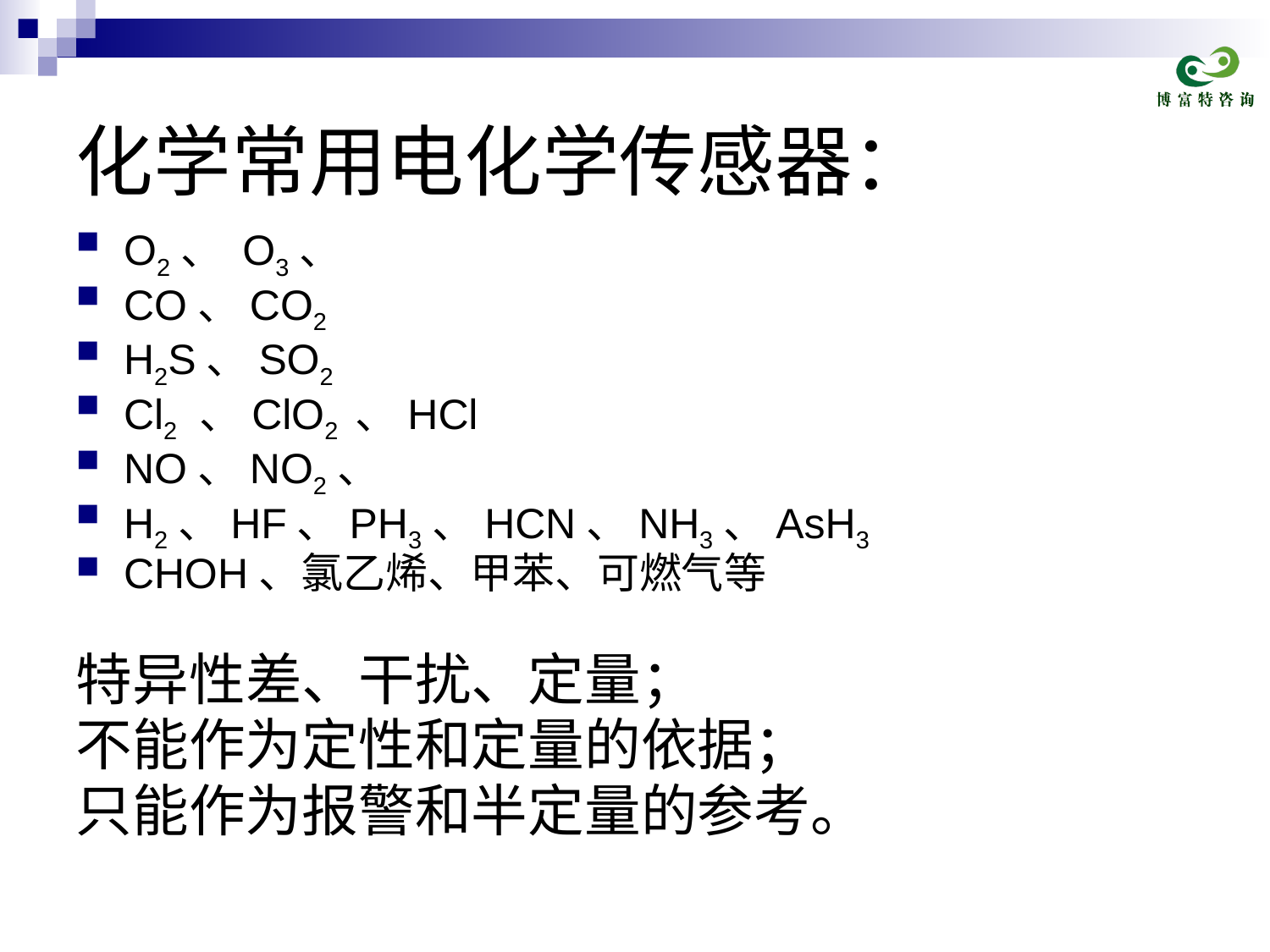

# 化学常用电化学传感器：
O2、 O3、
CO、CO2
H2S、SO2
Cl2 、ClO2 、HCl
NO、NO2、
H2、HF、PH3、HCN、NH3、AsH3
CHOH、氯乙烯、甲苯、可燃气等

特异性差、干扰、定量；
不能作为定性和定量的依据；
只能作为报警和半定量的参考。